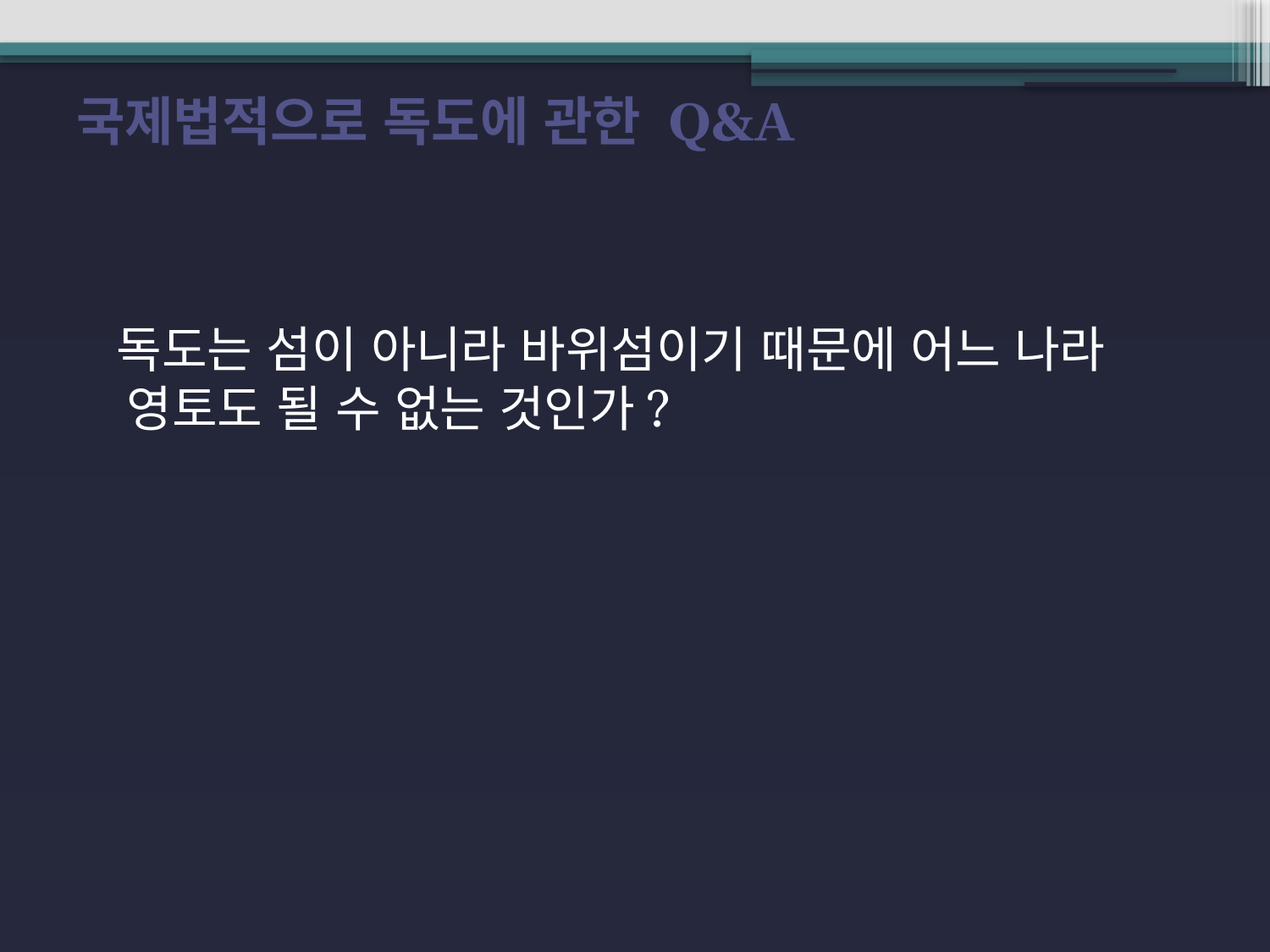

국제법적으로 독도에 관한 Q&a
 독도는 섬이 아니라 바위섬이기 때문에 어느 나라 영토도 될 수 없는 것인가?